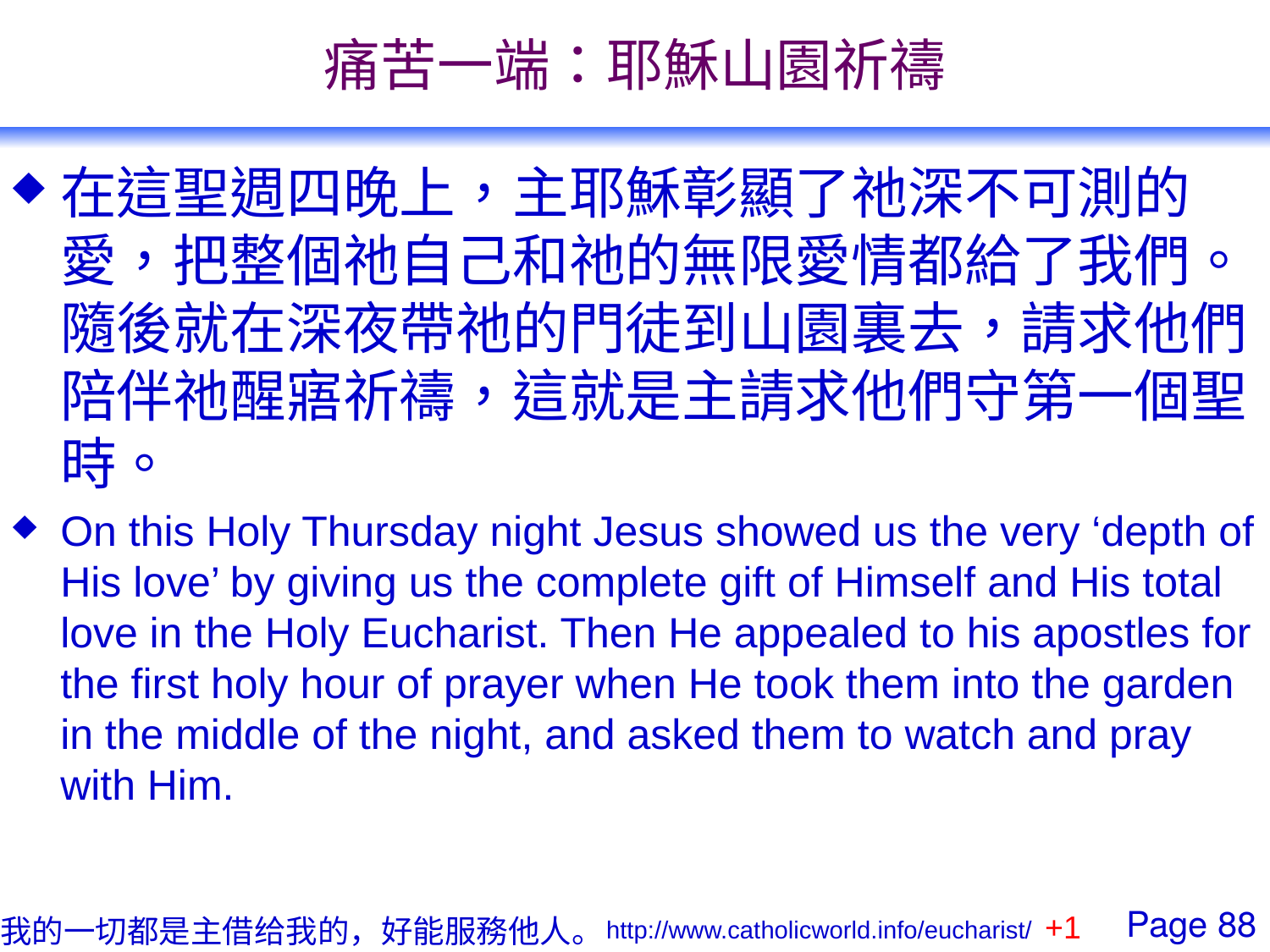

# 痛苦一端：耶穌山園祈禱
在這聖週四晚上，主耶穌彰顯了祂深不可測的愛，把整個祂自己和祂的無限愛情都給了我們。隨後就在深夜帶祂的門徒到山園裏去，請求他們陪伴祂醒寤祈禱，這就是主請求他們守第一個聖時。
On this Holy Thursday night Jesus showed us the very ‘depth of His love’ by giving us the complete gift of Himself and His total love in the Holy Eucharist. Then He appealed to his apostles for the first holy hour of prayer when He took them into the garden in the middle of the night, and asked them to watch and pray with Him.
+1